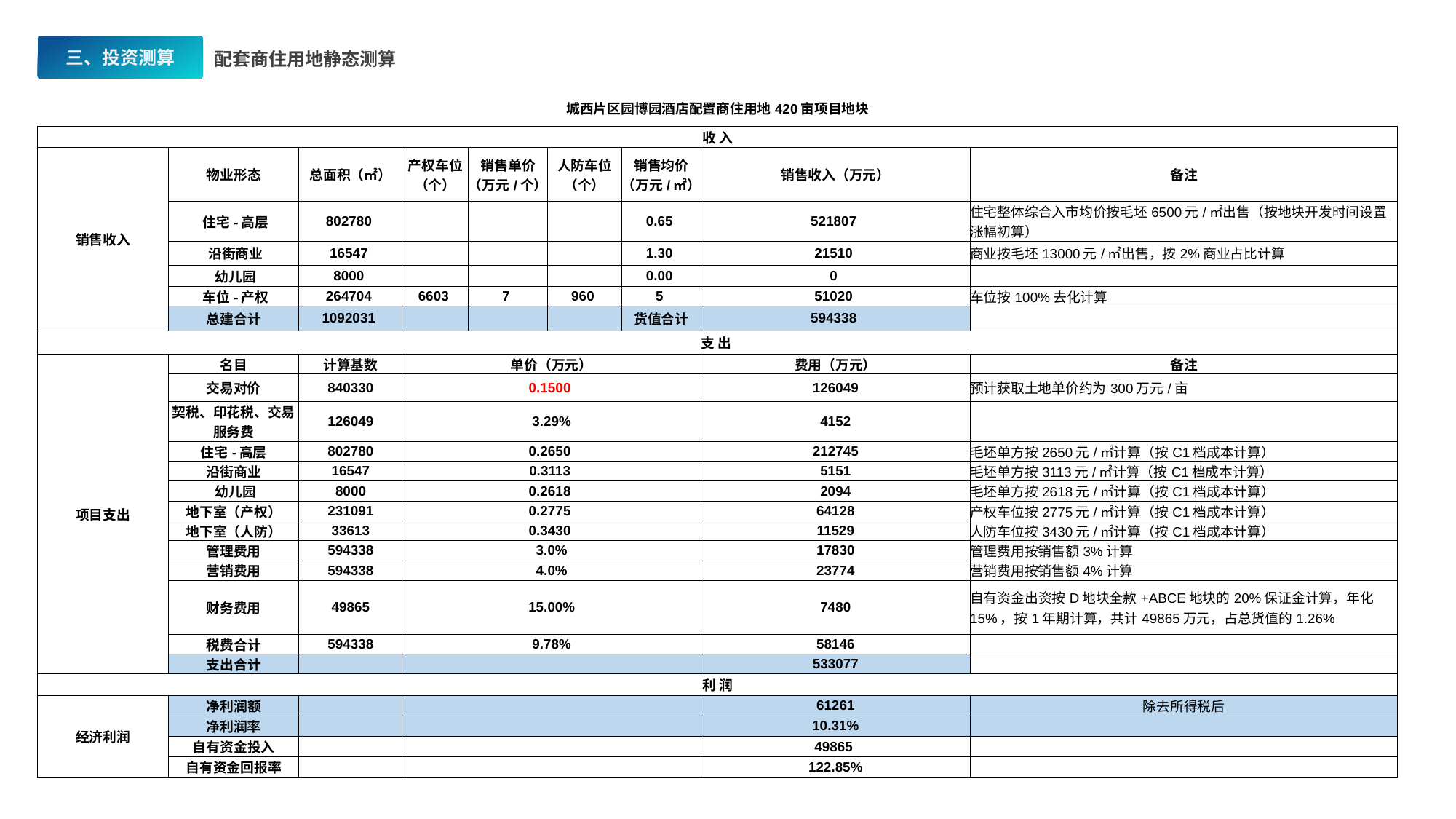

三、投资测算
配套商住用地静态测算
| 城西片区园博园酒店配置商住用地420亩项目地块 |  |  |  |  |  |  |  |  |
| --- | --- | --- | --- | --- | --- | --- | --- | --- |
| 收 入 |  |  |  |  |  |  |  |  |
| 销售收入 | 物业形态 | 总面积（㎡） | 产权车位（个） | 销售单价 （万元/个） | 人防车位 （个） | 销售均价 （万元/㎡） | 销售收入（万元） | 备注 |
|  | 住宅-高层 | 802780 |  |  |  | 0.65 | 521807 | 住宅整体综合入市均价按毛坯6500元/㎡出售（按地块开发时间设置涨幅初算） |
|  | 沿街商业 | 16547 |  |  |  | 1.30 | 21510 | 商业按毛坯13000元/㎡出售，按2%商业占比计算 |
|  | 幼儿园 | 8000 |  |  |  | 0.00 | 0 |  |
|  | 车位-产权 | 264704 | 6603 | 7 | 960 | 5 | 51020 | 车位按100%去化计算 |
|  | 总建合计 | 1092031 |  |  |  | 货值合计 | 594338 |  |
| 支 出 |  |  |  |  |  |  |  |  |
| 项目支出 | 名目 | 计算基数 | 单价（万元） |  |  |  | 费用（万元） | 备注 |
|  | 交易对价 | 840330 | 0.1500 |  |  |  | 126049 | 预计获取土地单价约为300万元/亩 |
|  | 契税、印花税、交易服务费 | 126049 | 3.29% |  |  |  | 4152 |  |
|  | 住宅-高层 | 802780 | 0.2650 |  |  |  | 212745 | 毛坯单方按2650元/㎡计算（按C1档成本计算） |
|  | 沿街商业 | 16547 | 0.3113 |  |  |  | 5151 | 毛坯单方按3113元/㎡计算（按C1档成本计算） |
|  | 幼儿园 | 8000 | 0.2618 |  |  |  | 2094 | 毛坯单方按2618元/㎡计算（按C1档成本计算） |
|  | 地下室（产权） | 231091 | 0.2775 |  |  |  | 64128 | 产权车位按2775元/㎡计算（按C1档成本计算） |
|  | 地下室（人防） | 33613 | 0.3430 |  |  |  | 11529 | 人防车位按3430元/㎡计算（按C1档成本计算） |
|  | 管理费用 | 594338 | 3.0% |  |  |  | 17830 | 管理费用按销售额3%计算 |
|  | 营销费用 | 594338 | 4.0% |  |  |  | 23774 | 营销费用按销售额4%计算 |
|  | 财务费用 | 49865 | 15.00% |  |  |  | 7480 | 自有资金出资按D地块全款+ABCE地块的20%保证金计算，年化15%，按1年期计算，共计49865万元，占总货值的1.26% |
|  | 税费合计 | 594338 | 9.78% |  |  |  | 58146 |  |
|  | 支出合计 |  |  |  |  |  | 533077 |  |
| 利 润 |  |  |  |  |  |  |  |  |
| 经济利润 | 净利润额 |  |  |  |  |  | 61261 | 除去所得税后 |
|  | 净利润率 |  |  |  |  |  | 10.31% |  |
|  | 自有资金投入 |  |  |  |  |  | 49865 |  |
|  | 自有资金回报率 |  |  |  |  |  | 122.85% |  |